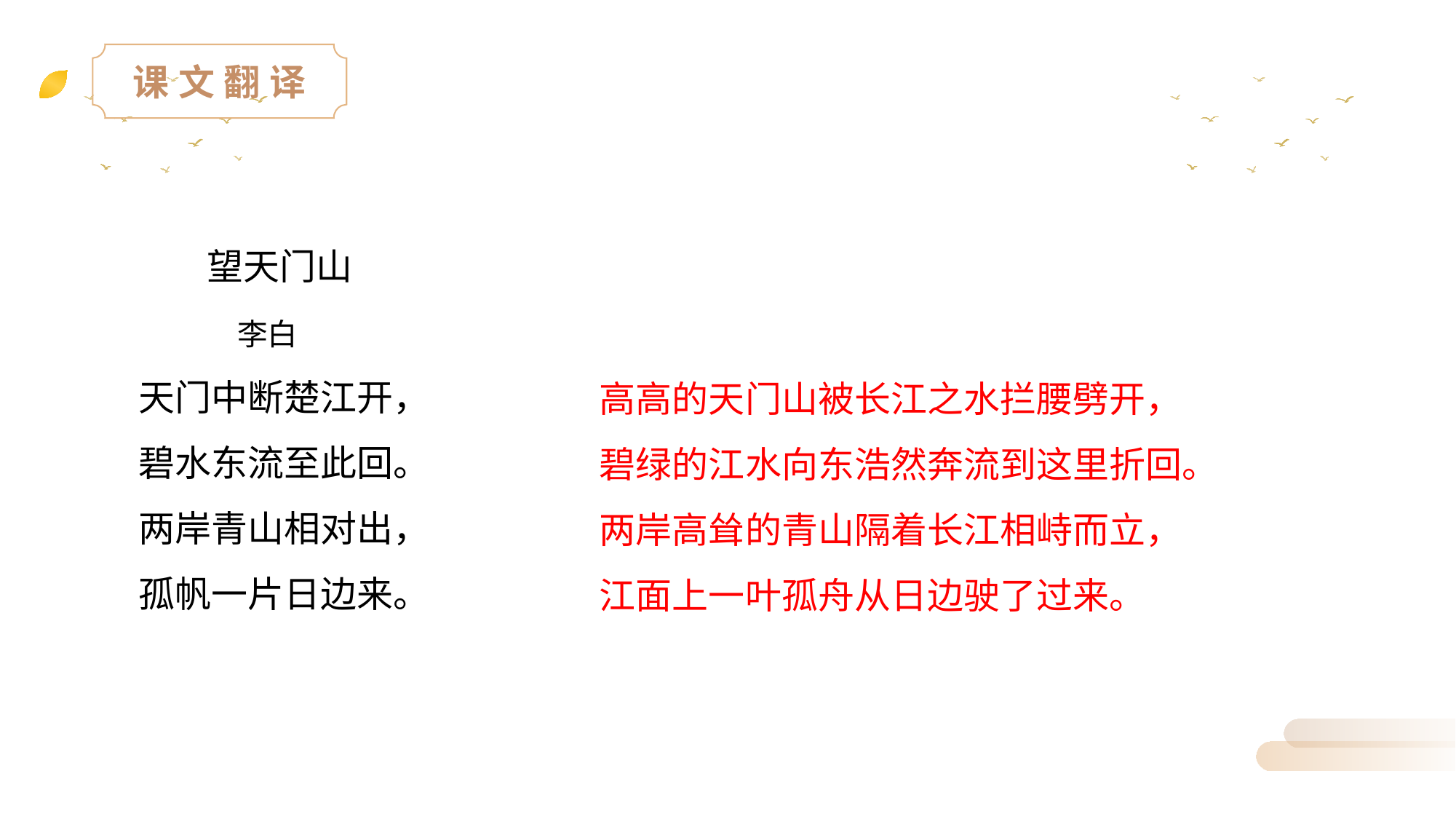

课文翻译
          望天门山
           李白
天门中断楚江开，
碧水东流至此回。
两岸青山相对出，
孤帆一片日边来。
高高的天门山被长江之水拦腰劈开，
碧绿的江水向东浩然奔流到这里折回。
两岸高耸的青山隔着长江相峙而立，
江面上一叶孤舟从日边驶了过来。